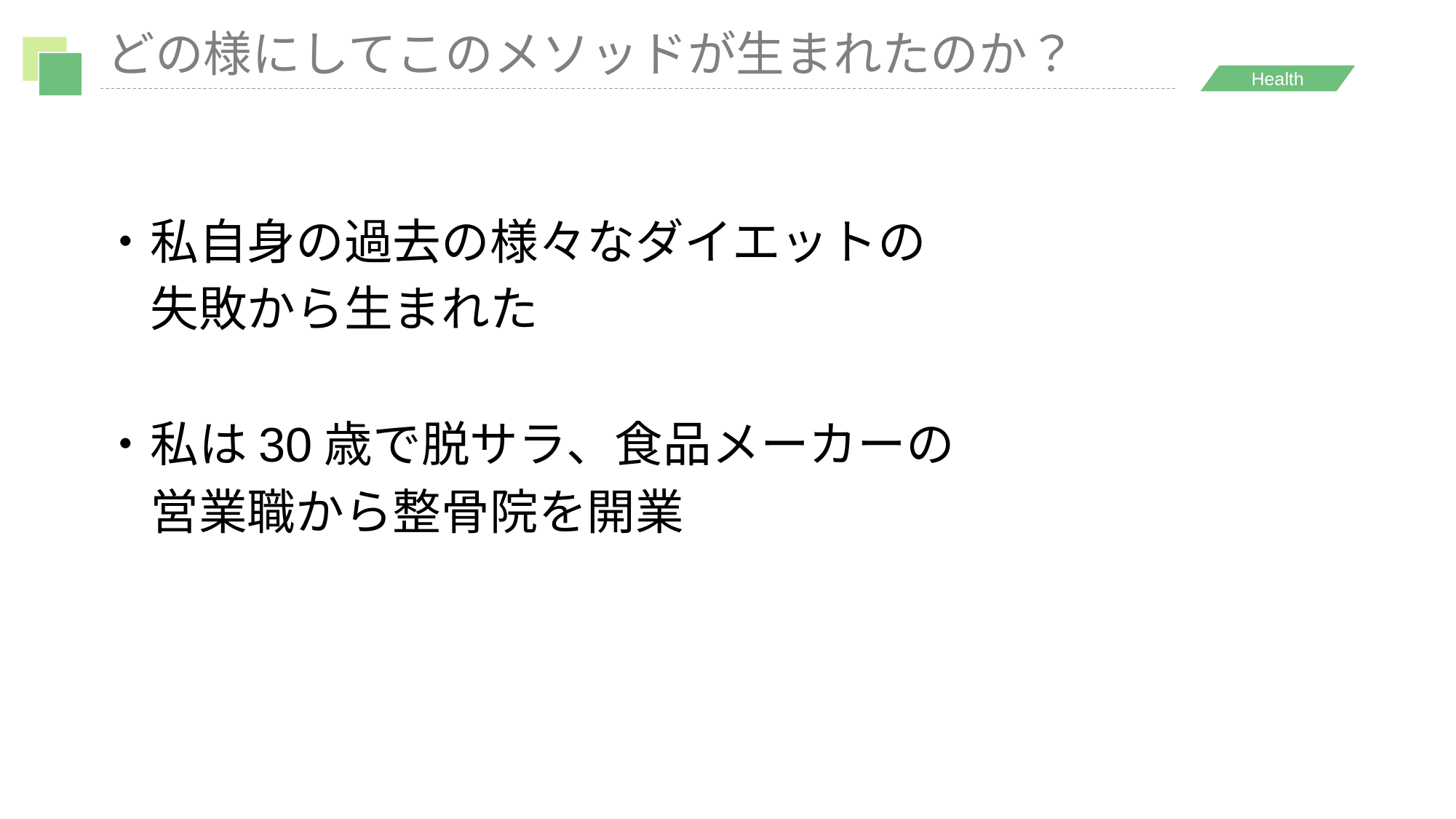

どの様にしてこのメソッドが生まれたのか？

・私自身の過去の様々なダイエットの
　失敗から生まれた

・私は30歳で脱サラ、食品メーカーの
　営業職から整骨院を開業